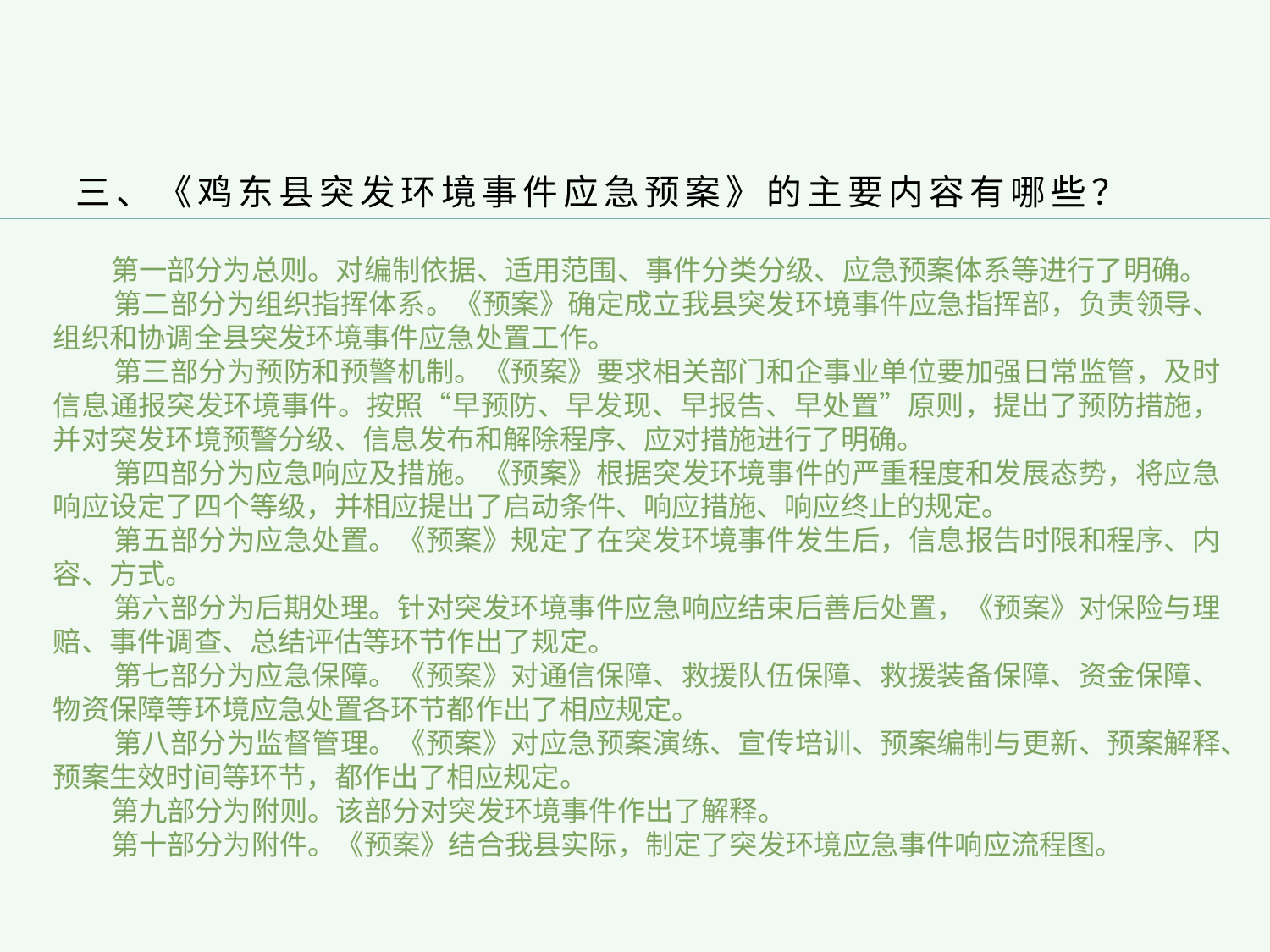

三、《鸡东县突发环境事件应急预案》的主要内容有哪些？
        第一部分为总则。对编制依据、适用范围、事件分类分级、应急预案体系等进行了明确。
        第二部分为组织指挥体系。《预案》确定成立我县突发环境事件应急指挥部，负责领导、组织和协调全县突发环境事件应急处置工作。
        第三部分为预防和预警机制。《预案》要求相关部门和企事业单位要加强日常监管，及时信息通报突发环境事件。按照“早预防、早发现、早报告、早处置”原则，提出了预防措施，并对突发环境预警分级、信息发布和解除程序、应对措施进行了明确。
        第四部分为应急响应及措施。《预案》根据突发环境事件的严重程度和发展态势，将应急响应设定了四个等级，并相应提出了启动条件、响应措施、响应终止的规定。
        第五部分为应急处置。《预案》规定了在突发环境事件发生后，信息报告时限和程序、内容、方式。
        第六部分为后期处理。针对突发环境事件应急响应结束后善后处置，《预案》对保险与理赔、事件调查、总结评估等环节作出了规定。
        第七部分为应急保障。《预案》对通信保障、救援队伍保障、救援装备保障、资金保障、物资保障等环境应急处置各环节都作出了相应规定。
        第八部分为监督管理。《预案》对应急预案演练、宣传培训、预案编制与更新、预案解释、预案生效时间等环节，都作出了相应规定。
        第九部分为附则。该部分对突发环境事件作出了解释。
        第十部分为附件。《预案》结合我县实际，制定了突发环境应急事件响应流程图。